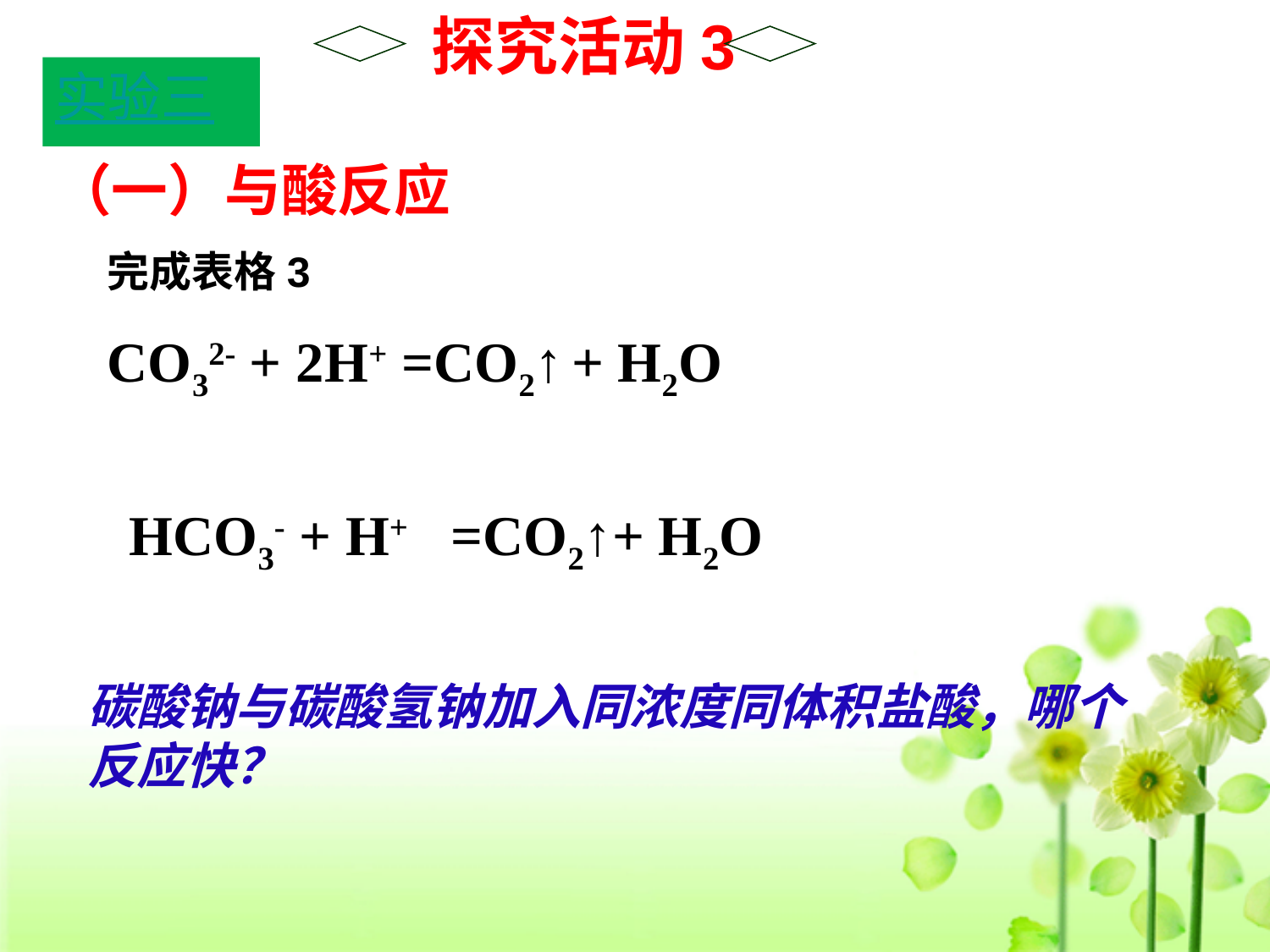

探究活动3

实验三
（一）与酸反应
完成表格3
CO32- + 2H+ =CO2↑ + H2O
HCO3- + H+   =CO2↑+ H2O
碳酸钠与碳酸氢钠加入同浓度同体积盐酸，哪个反应快？